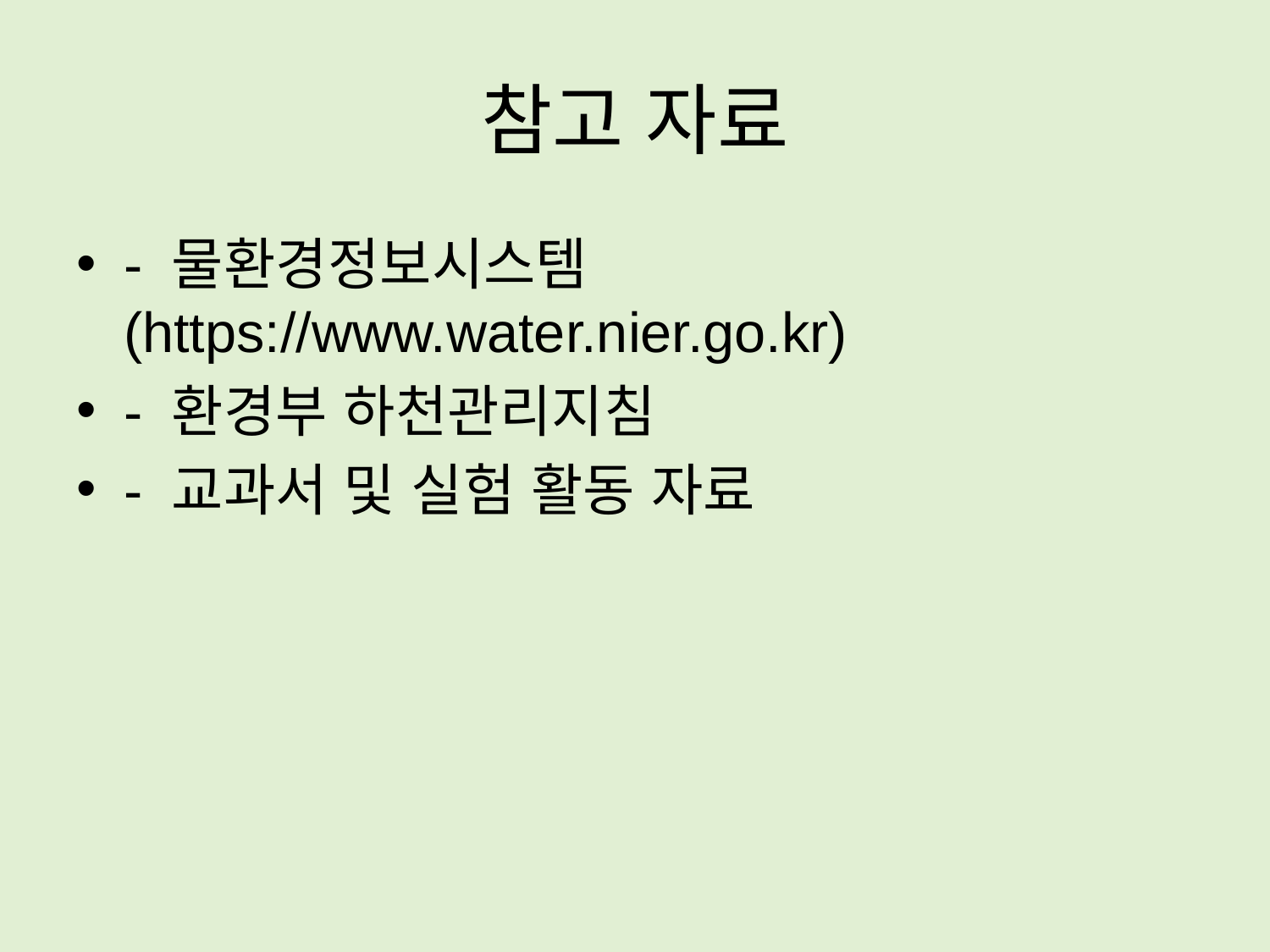

# 참고 자료
- 물환경정보시스템 (https://www.water.nier.go.kr)
- 환경부 하천관리지침
- 교과서 및 실험 활동 자료